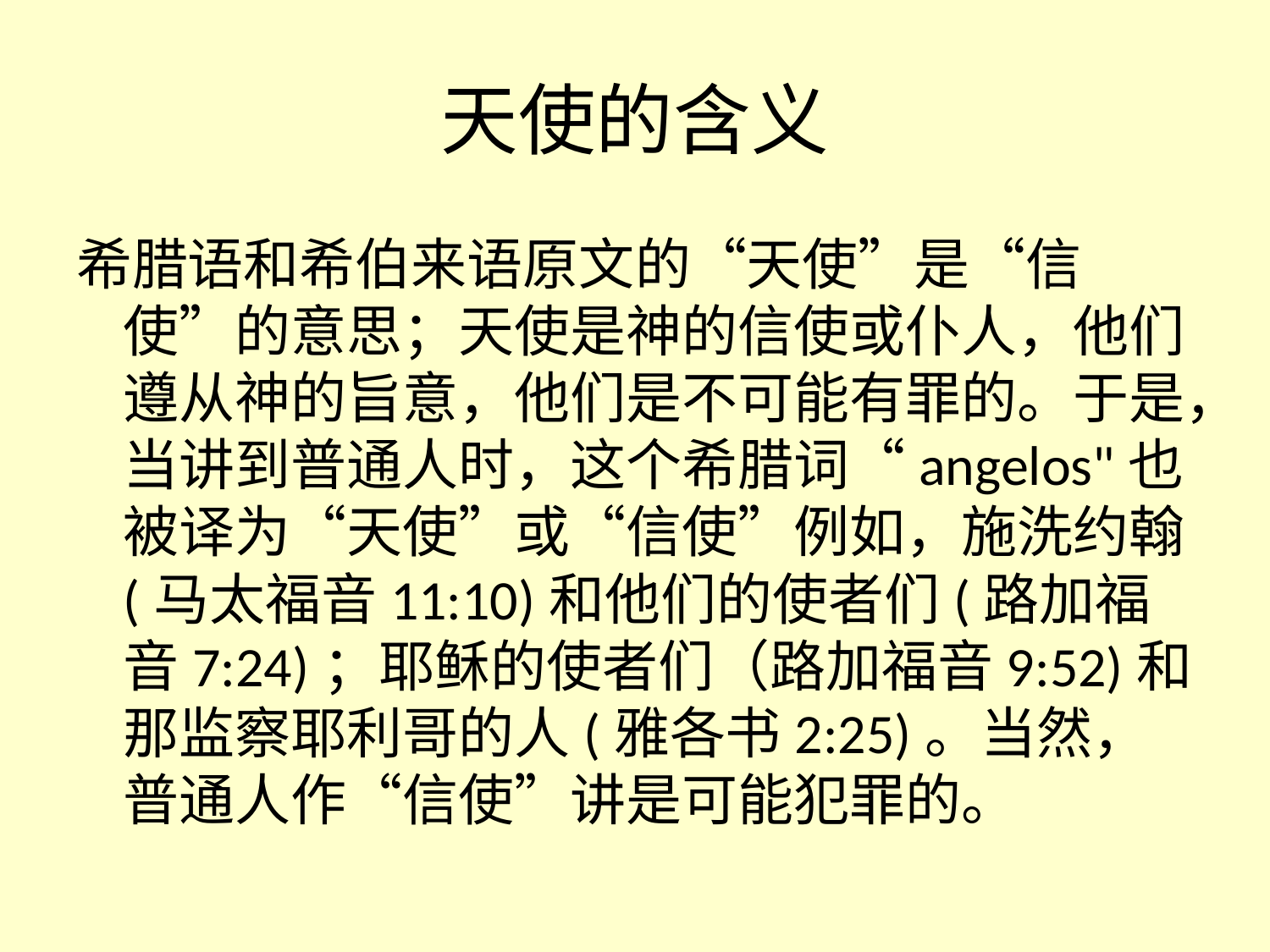

# 天使的含义
希腊语和希伯来语原文的“天使”是“信使”的意思；天使是神的信使或仆人，他们遵从神的旨意，他们是不可能有罪的。于是，当讲到普通人时，这个希腊词“angelos"也被译为“天使”或“信使”例如，施洗约翰(马太福音11:10)和他们的使者们(路加福音7:24)；耶稣的使者们（路加福音9:52)和那监察耶利哥的人(雅各书2:25)。当然，普通人作“信使”讲是可能犯罪的。